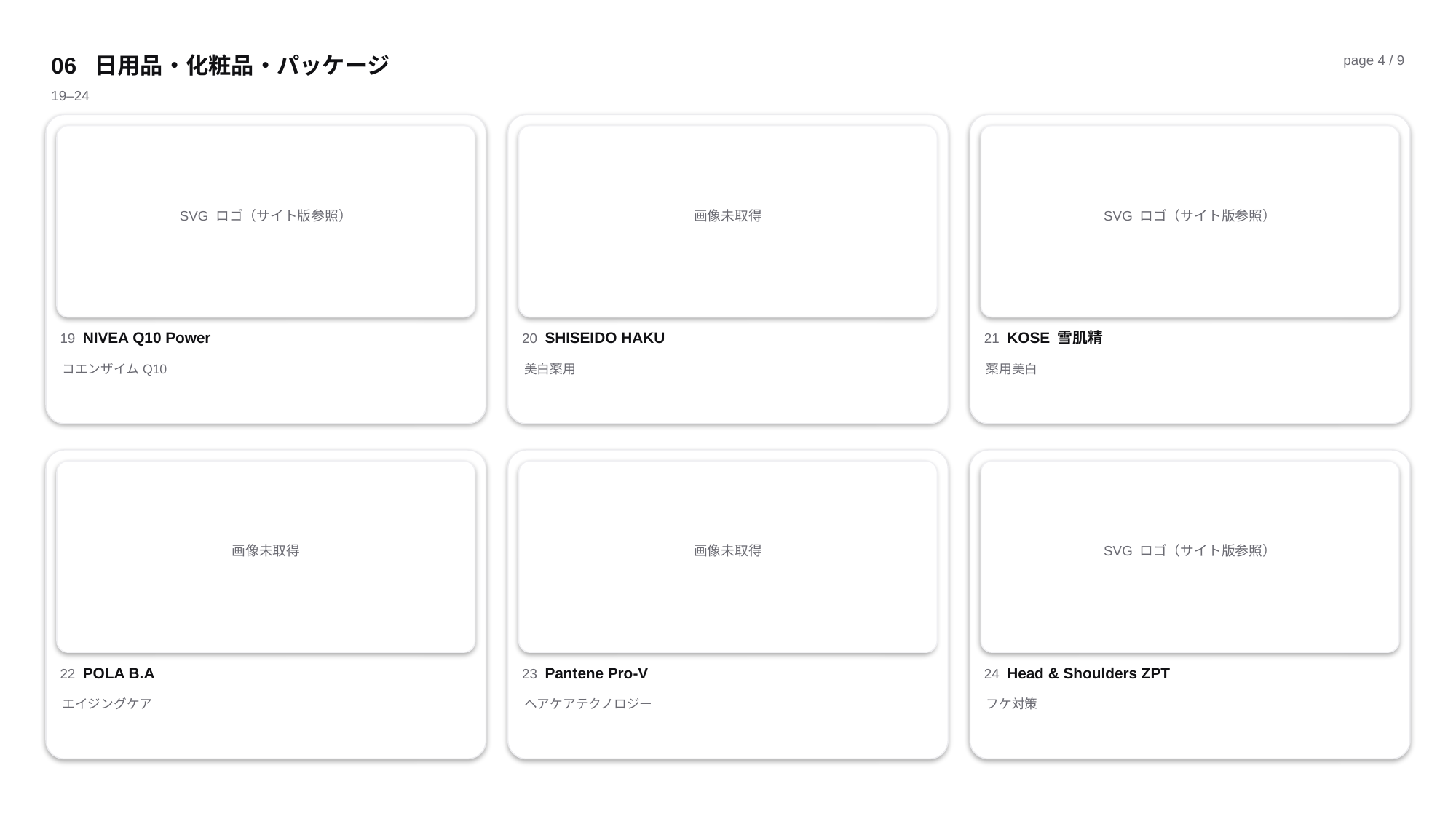

06  日用品・化粧品・パッケージ
page 4 / 9
19–24

SVG ロゴ（サイト版参照）
画像未取得
SVG ロゴ（サイト版参照）
19  NIVEA Q10 Power
20  SHISEIDO HAKU
21  KOSE 雪肌精
コエンザイムQ10
美白薬用
薬用美白

画像未取得
画像未取得
SVG ロゴ（サイト版参照）
22  POLA B.A
23  Pantene Pro-V
24  Head & Shoulders ZPT
エイジングケア
ヘアケアテクノロジー
フケ対策